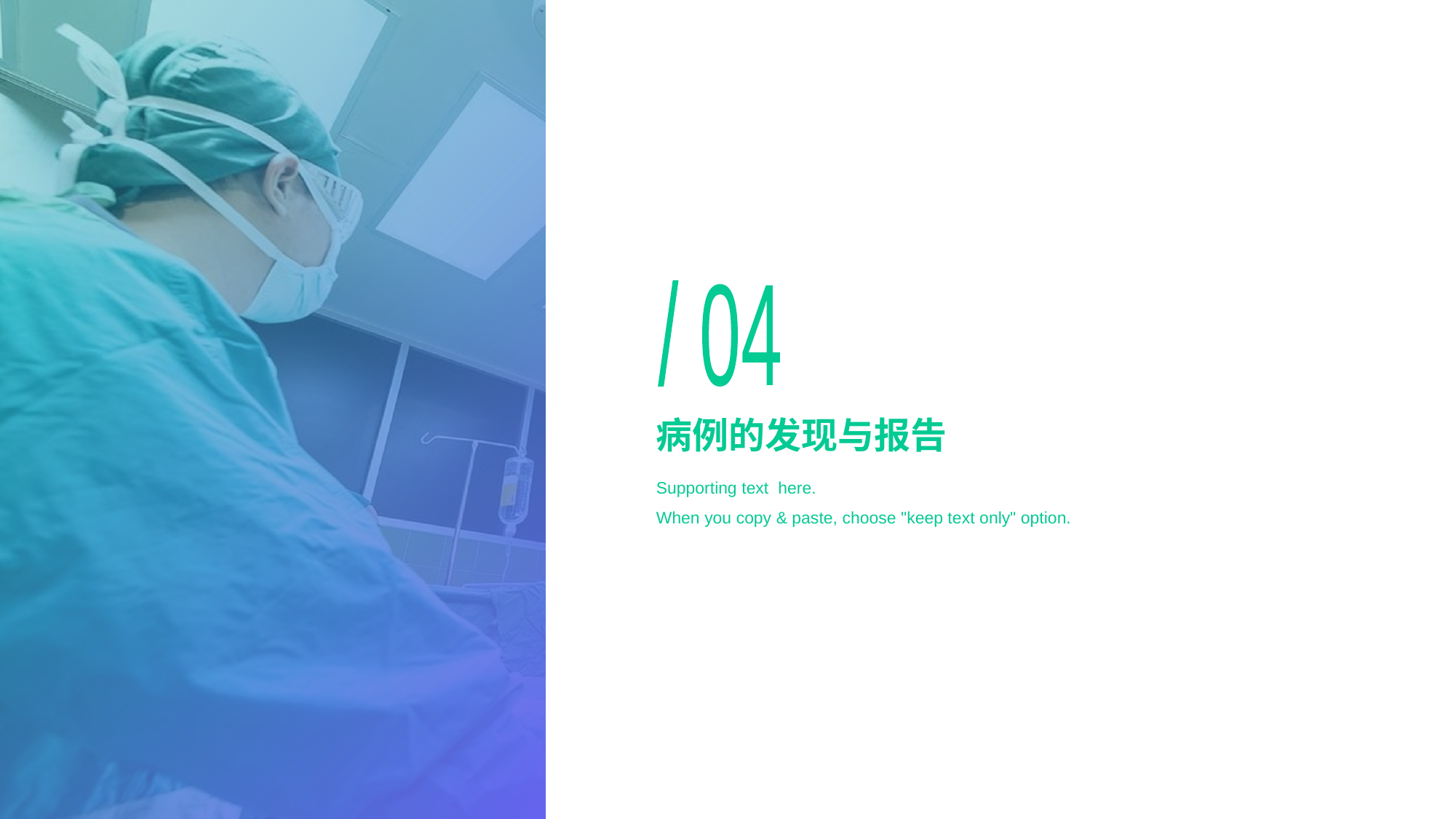

/ 04
# 病例的发现与报告
Supporting text  here.
When you copy & paste, choose "keep text only" option.